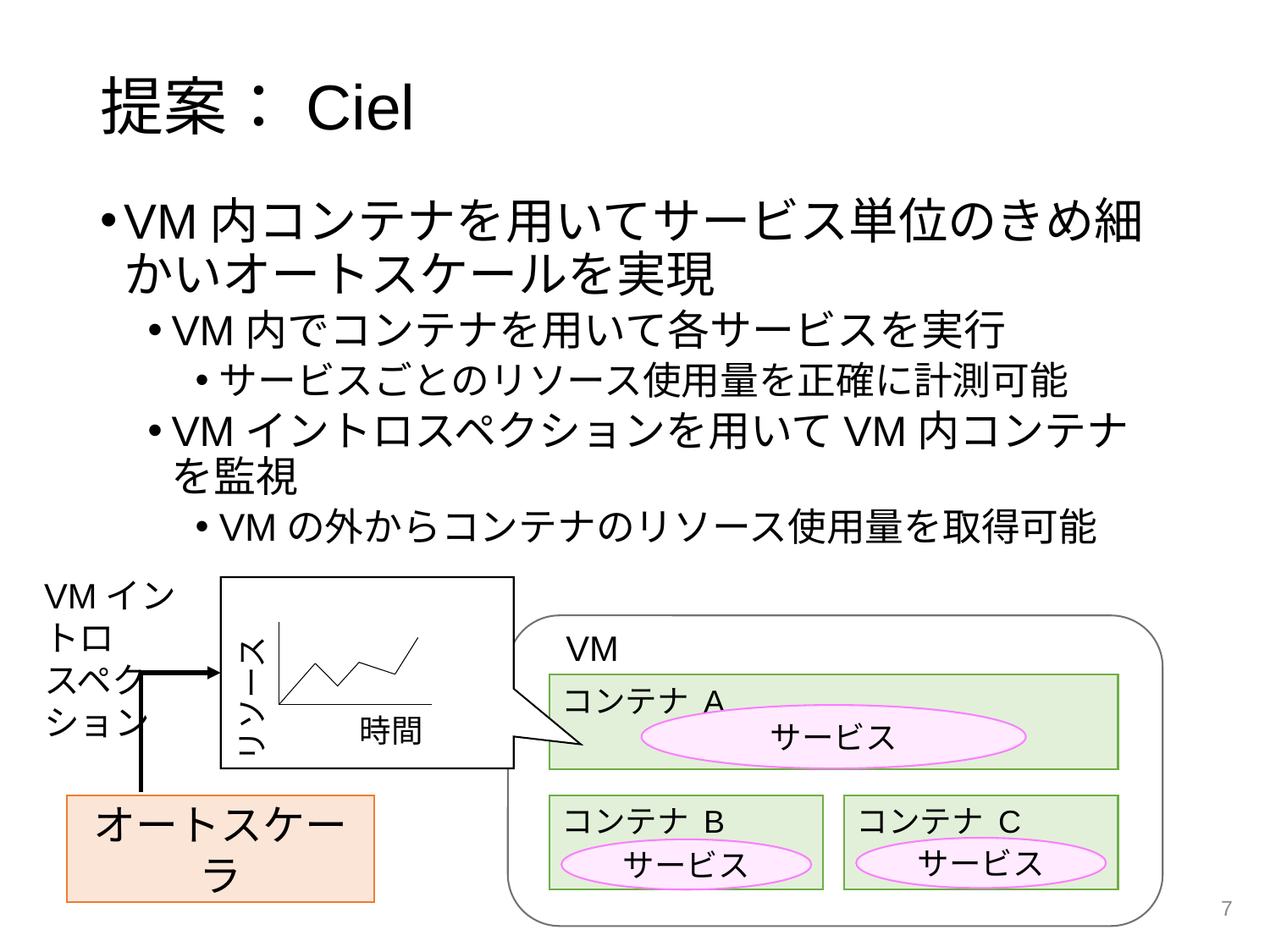

# 提案：Ciel
VM内コンテナを用いてサービス単位のきめ細かいオートスケールを実現
VM内でコンテナを用いて各サービスを実行
サービスごとのリソース使用量を正確に計測可能
VMイントロスペクションを用いてVM内コンテナを監視
VMの外からコンテナのリソース使用量を取得可能

VMイントロ
スペクション

リソース
時間

VM
コンテナ A
サービス
コンテナ C
コンテナ B
サービス
サービス
オートスケーラ
7